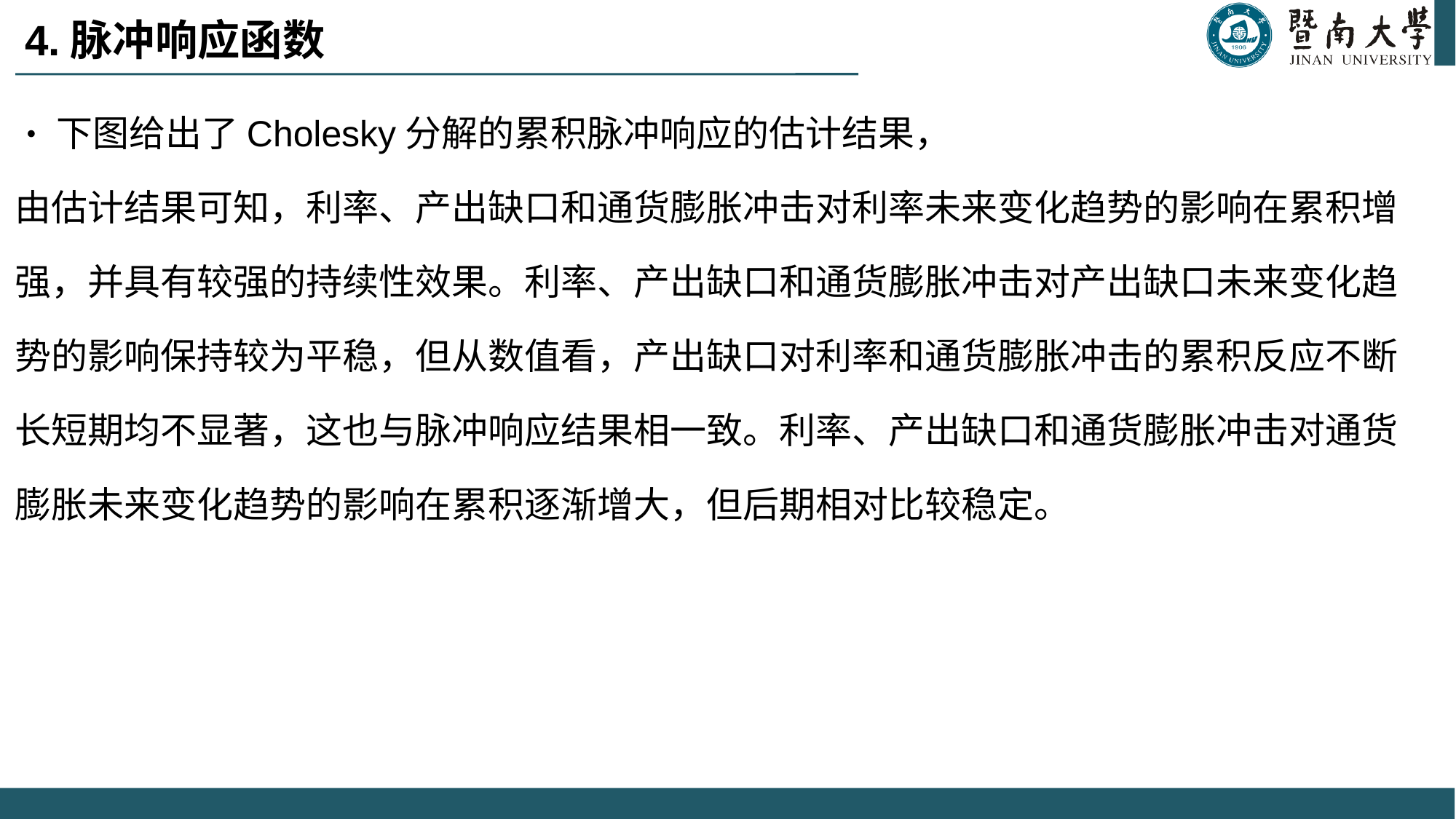

# 4.脉冲响应函数
•下图给出了Cholesky分解的累积脉冲响应的估计结果，
由估计结果可知，利率、产出缺口和通货膨胀冲击对利率未来变化趋势的影响在累积增强，并具有较强的持续性效果。利率、产出缺口和通货膨胀冲击对产出缺口未来变化趋势的影响保持较为平稳，但从数值看，产出缺口对利率和通货膨胀冲击的累积反应不断长短期均不显著，这也与脉冲响应结果相一致。利率、产出缺口和通货膨胀冲击对通货膨胀未来变化趋势的影响在累积逐渐增大，但后期相对比较稳定。